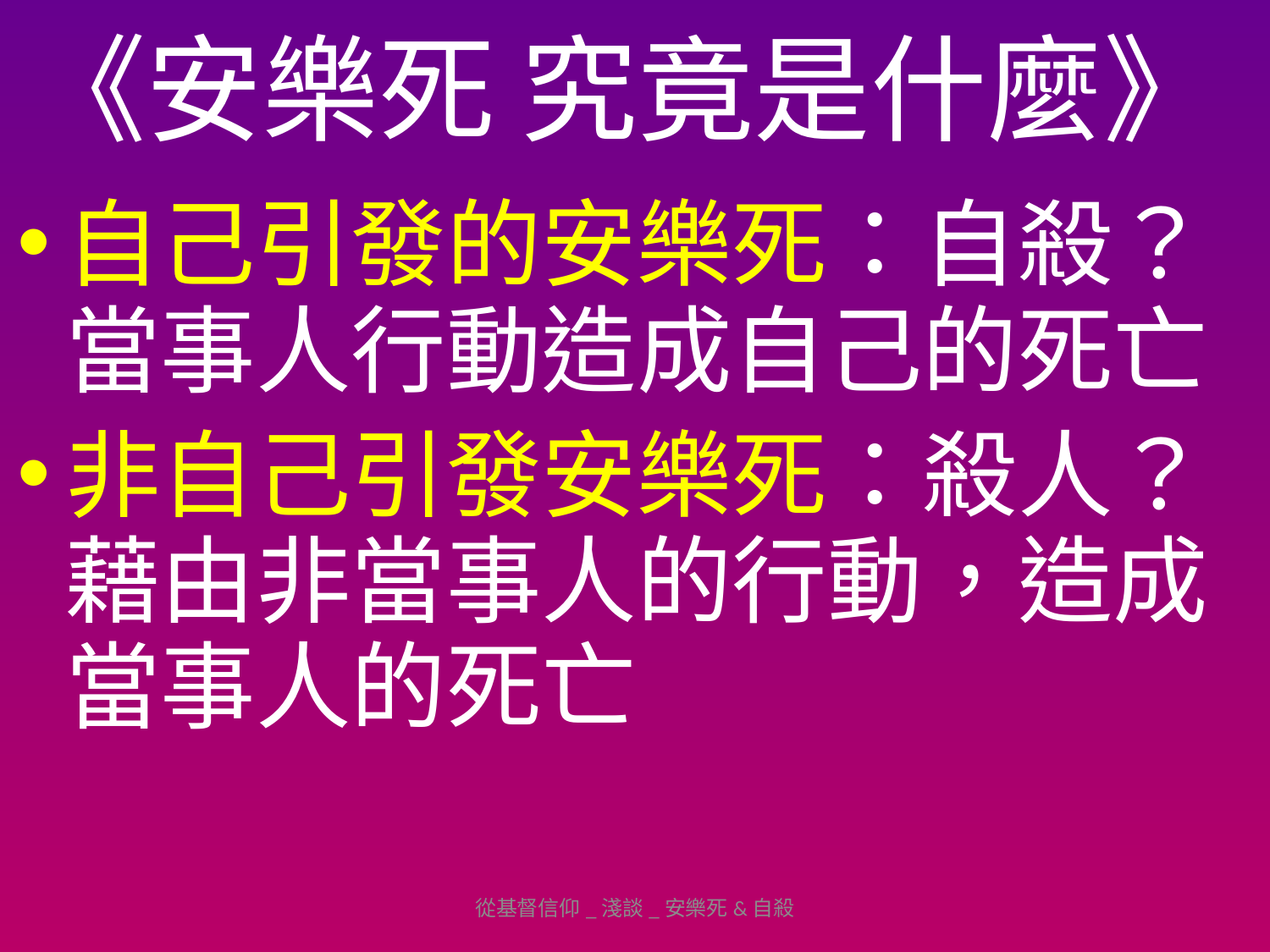

# 《安樂死 究竟是什麼》
自己引發的安樂死：自殺？當事人行動造成自己的死亡
非自己引發安樂死：殺人？藉由非當事人的行動，造成當事人的死亡
從基督信仰_淺談_安樂死&自殺